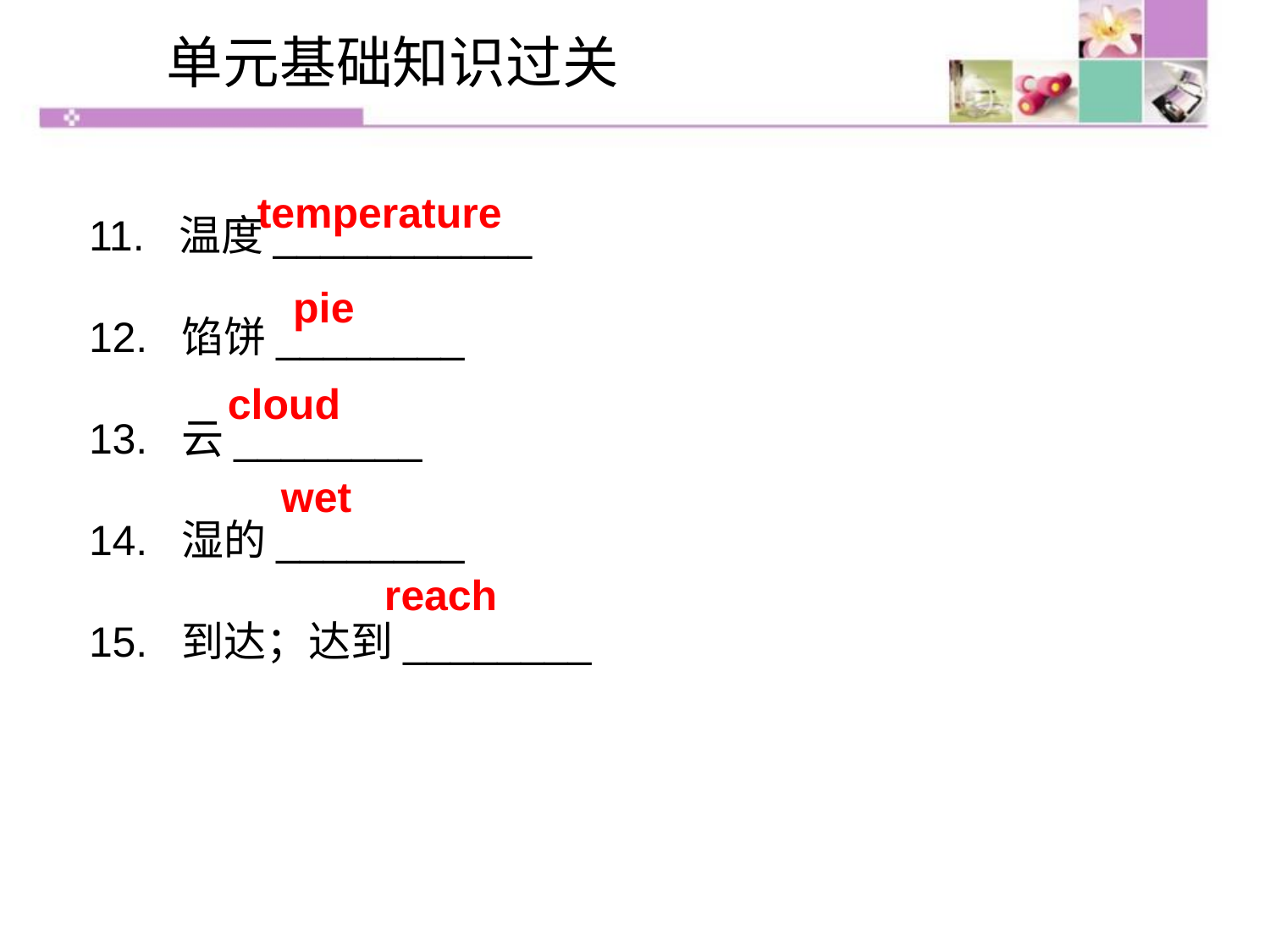

单元基础知识过关
11.  温度___________
12.  馅饼________
13.  云________
14.  湿的________
15.  到达；达到________
temperature
pie
cloud
wet
reach